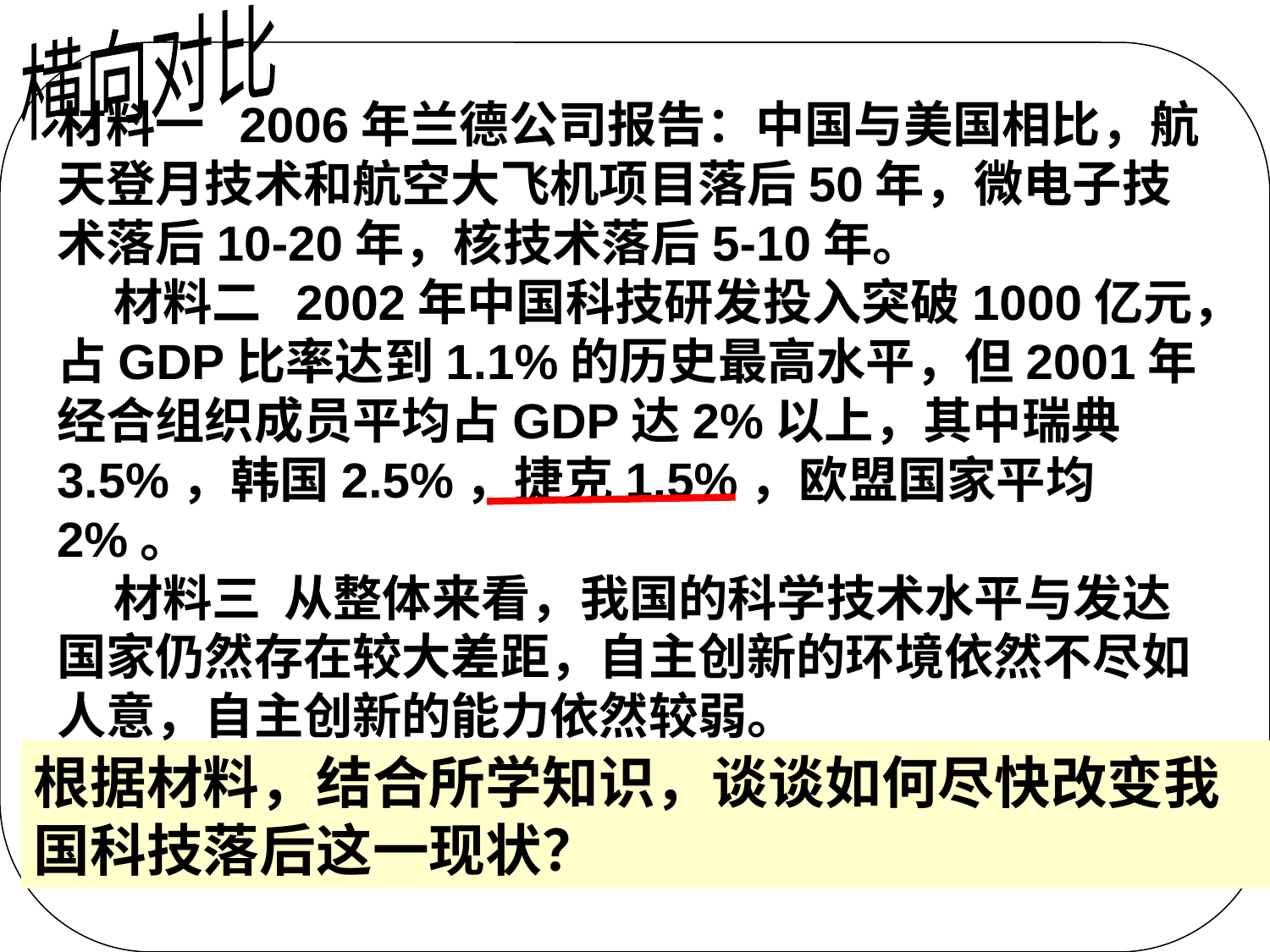

横向对比
材料一  2006年兰德公司报告：中国与美国相比，航天登月技术和航空大飞机项目落后50年，微电子技术落后10-20年，核技术落后5-10年。
    材料二  2002年中国科技研发投入突破1000亿元，占GDP比率达到1.1%的历史最高水平，但2001年经合组织成员平均占GDP达2%以上，其中瑞典3.5%，韩国2.5%，捷克1.5%，欧盟国家平均2%。
    材料三  从整体来看，我国的科学技术水平与发达国家仍然存在较大差距，自主创新的环境依然不尽如人意，自主创新的能力依然较弱。

根据材料，结合所学知识，谈谈如何尽快改变我国科技落后这一现状？